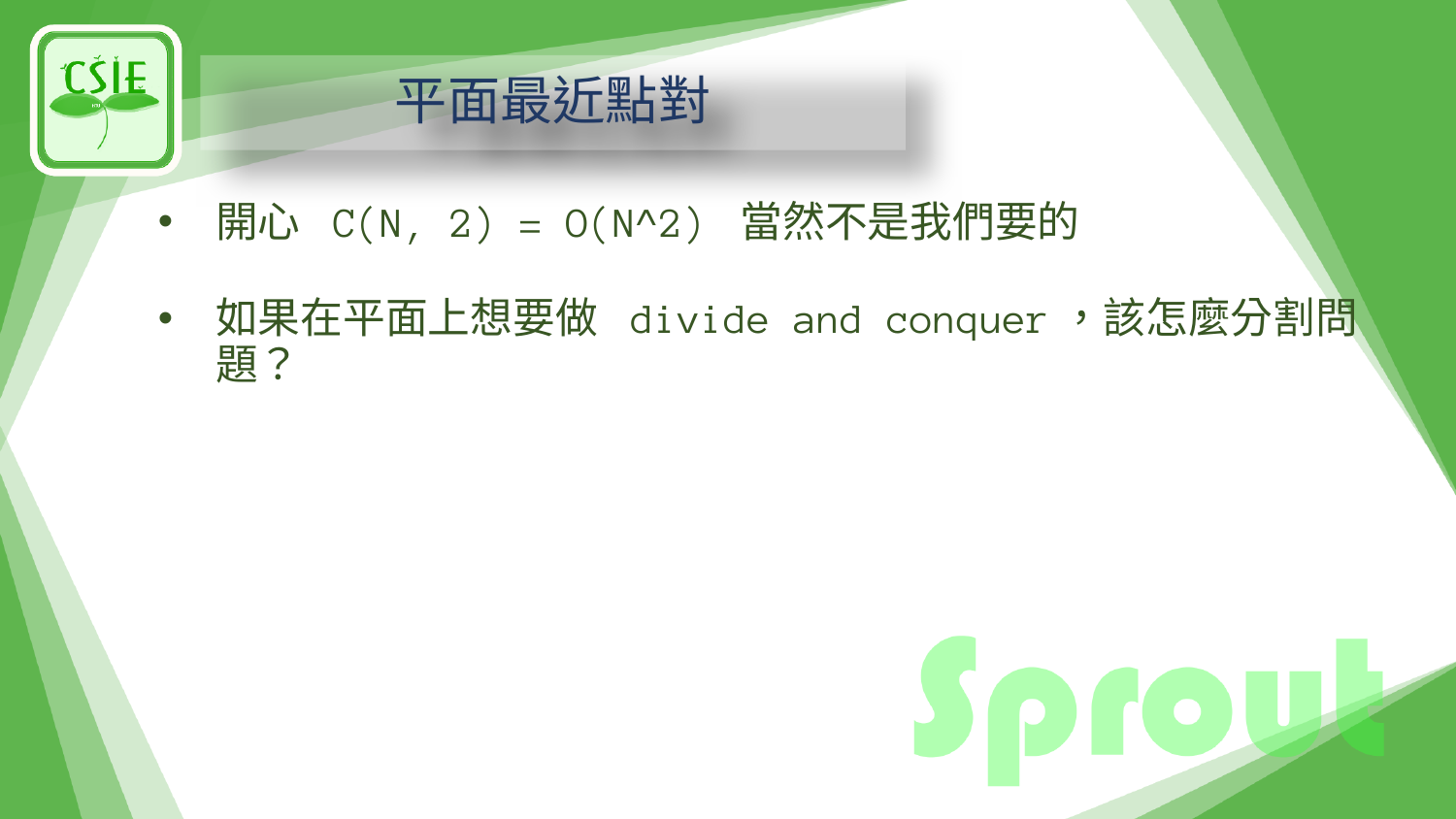

# 平面最近點對
開心 C(N, 2) = O(N^2) 當然不是我們要的
如果在平面上想要做 divide and conquer，該怎麼分割問題？